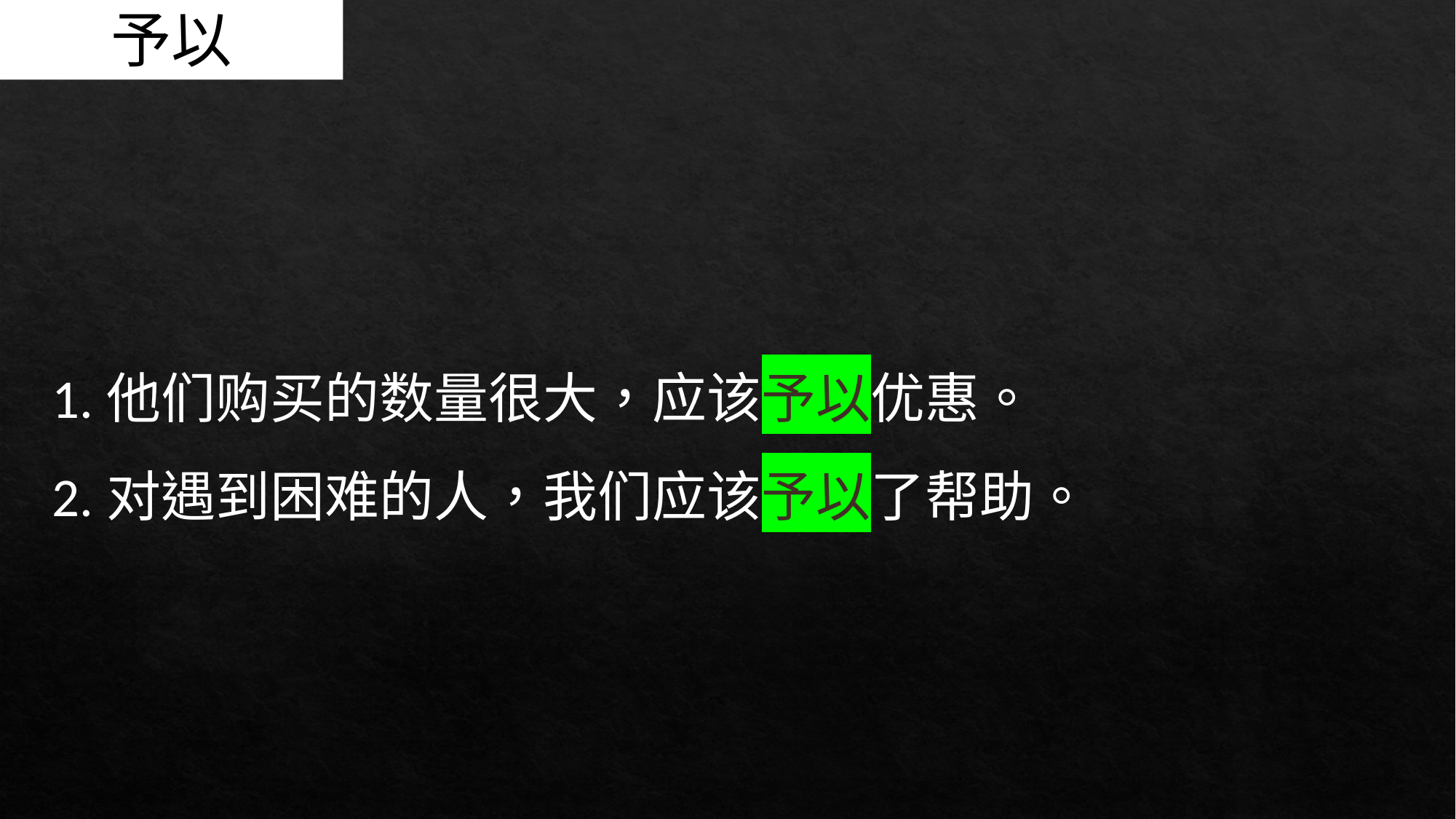

予以
1.他们购买的数量很大，应该予以优惠。
2.对遇到困难的人，我们应该予以了帮助。